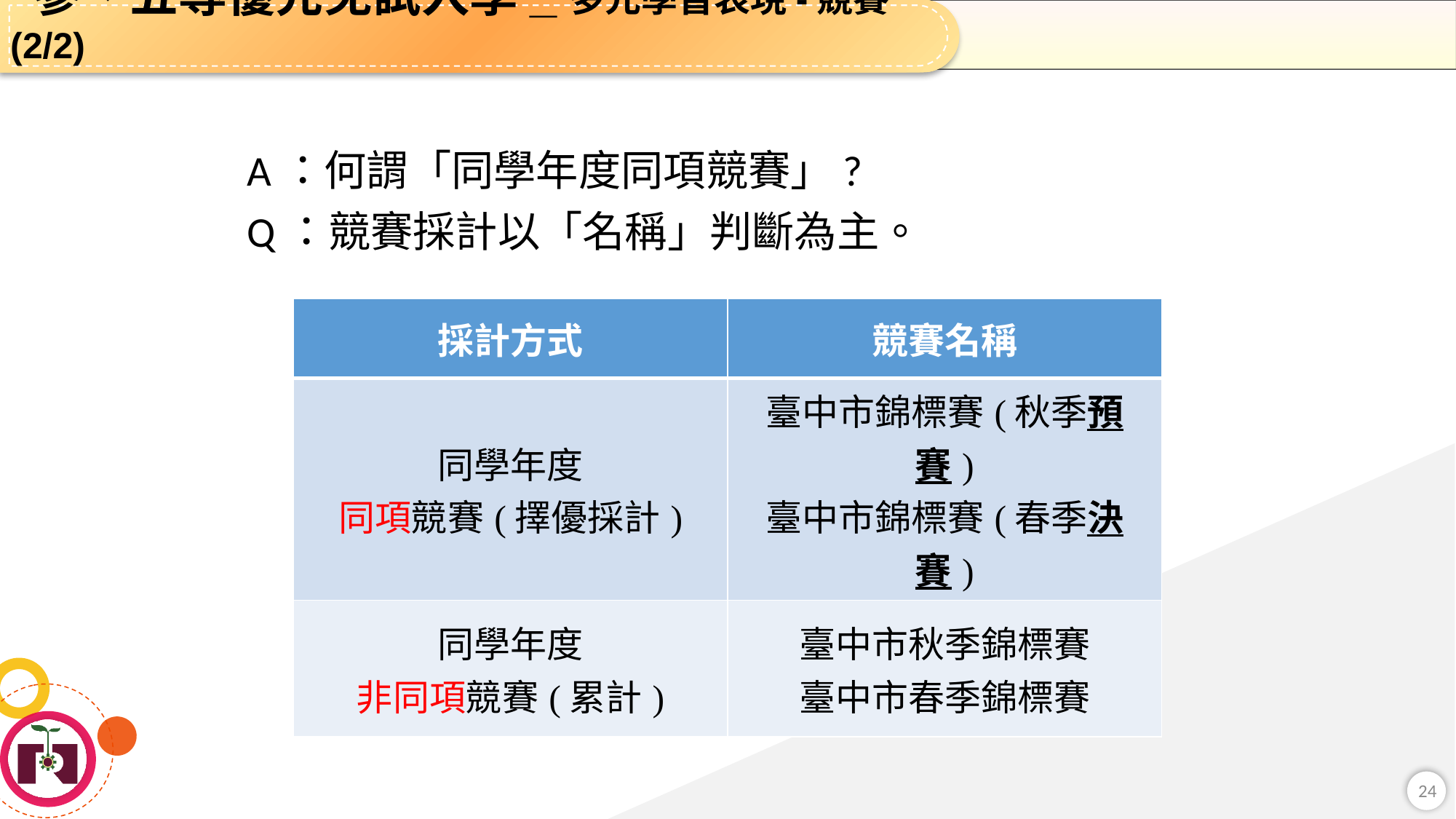

參、五專優先免試入學_多元學習表現-競賽(2/2)
A：何謂「同學年度同項競賽」?
Q：競賽採計以「名稱」判斷為主。
| 採計方式 | 競賽名稱 |
| --- | --- |
| 同學年度 同項競賽(擇優採計) | 臺中市錦標賽(秋季預賽) 臺中市錦標賽(春季決賽) |
| 同學年度 非同項競賽(累計) | 臺中市秋季錦標賽 臺中市春季錦標賽 |